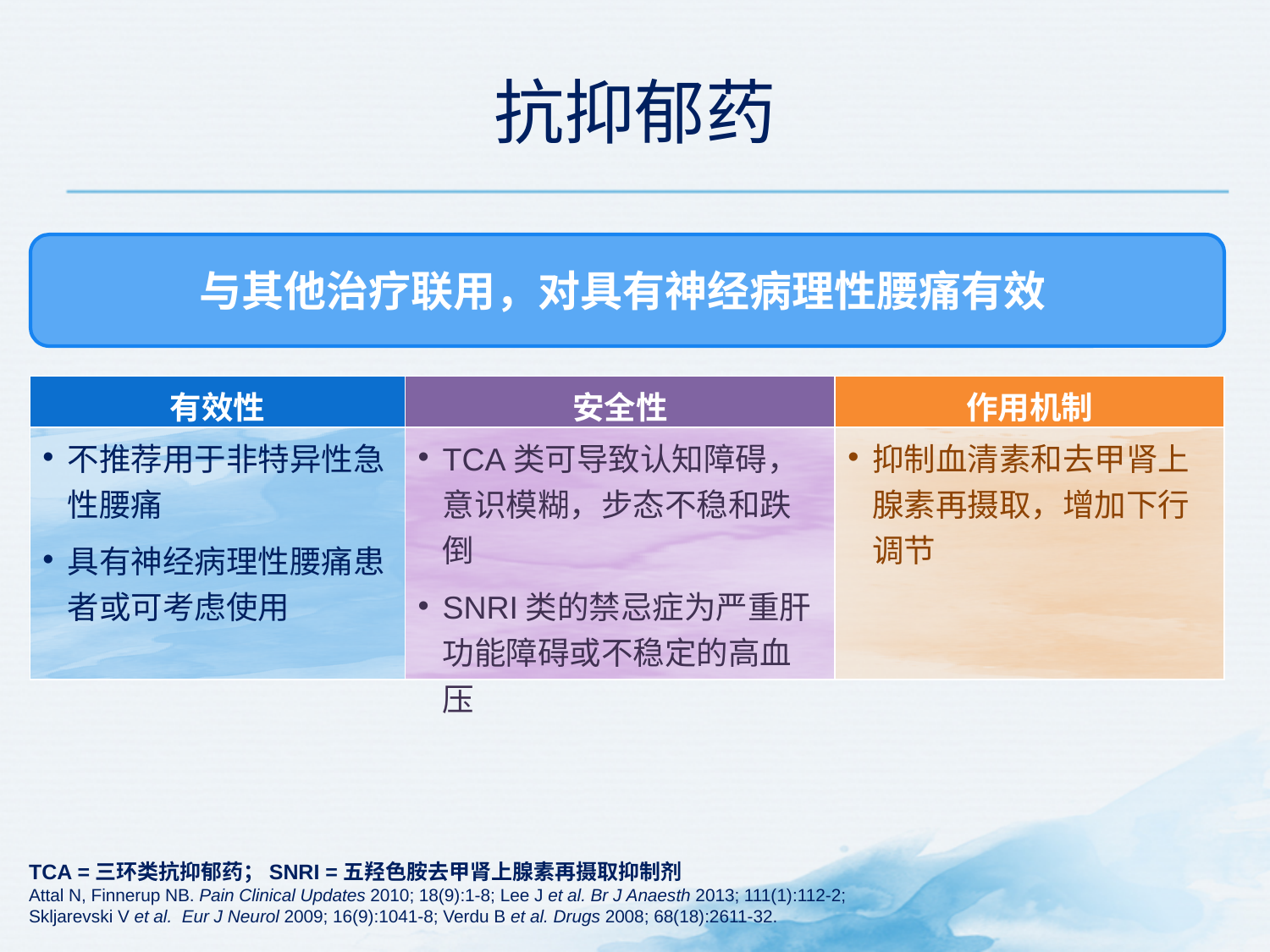

# 抗抑郁药
与其他治疗联用，对具有神经病理性腰痛有效
| 有效性 | 安全性 | 作用机制 |
| --- | --- | --- |
| 不推荐用于非特异性急性腰痛 具有神经病理性腰痛患者或可考虑使用 | TCA类可导致认知障碍，意识模糊，步态不稳和跌倒 SNRI类的禁忌症为严重肝功能障碍或不稳定的高血压 | 抑制血清素和去甲肾上腺素再摄取，增加下行调节 |
TCA =三环类抗抑郁药；SNRI =五羟色胺去甲肾上腺素再摄取抑制剂
Attal N, Finnerup NB. Pain Clinical Updates 2010; 18(9):1-8; Lee J et al. Br J Anaesth 2013; 111(1):112-2;
Skljarevski V et al.  Eur J Neurol 2009; 16(9):1041-8; Verdu B et al. Drugs 2008; 68(18):2611-32.